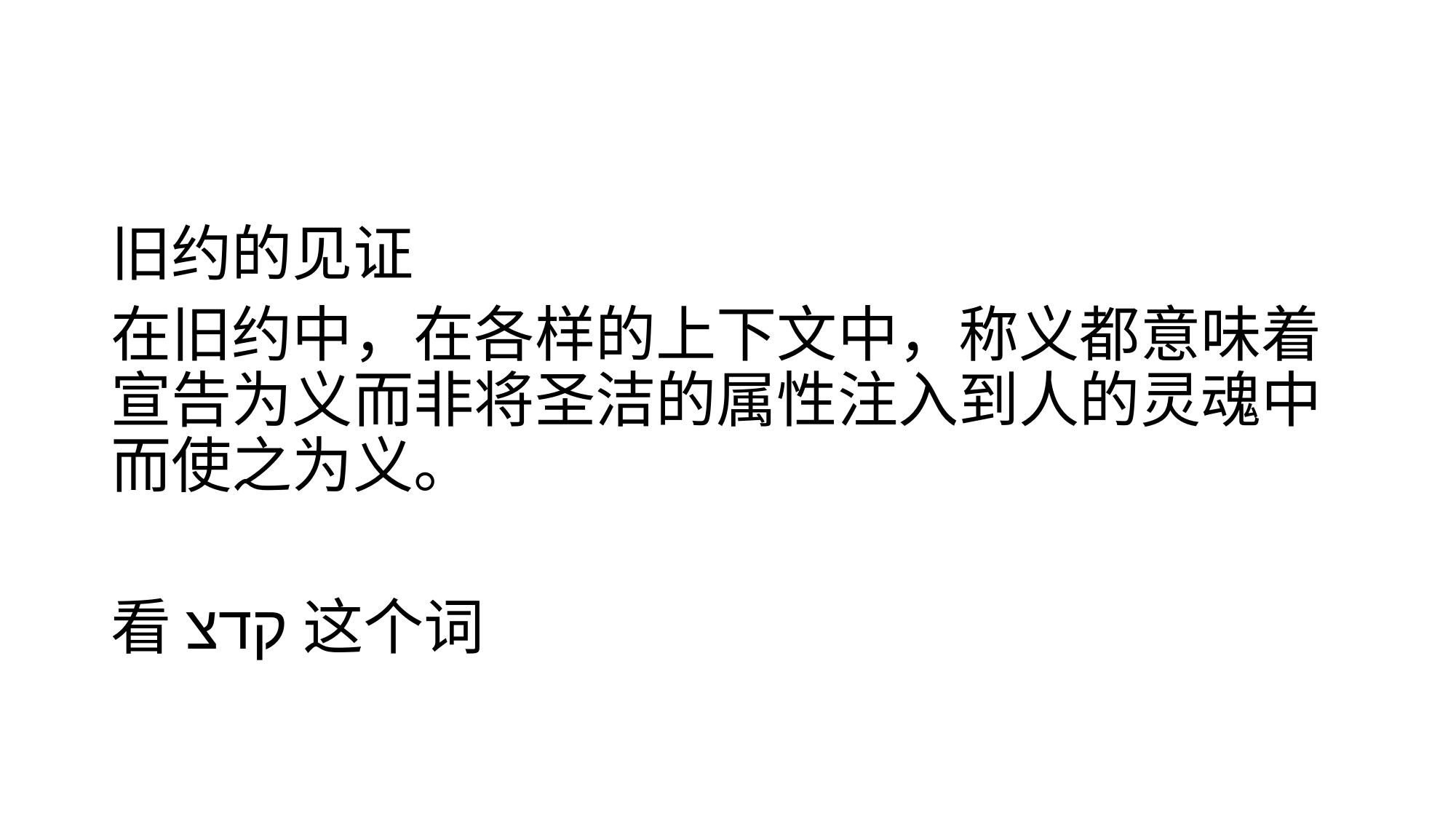

#
旧约的见证
在旧约中，在各样的上下文中，称义都意味着宣告为义而非将圣洁的属性注入到人的灵魂中而使之为义。

看קדצ这个词